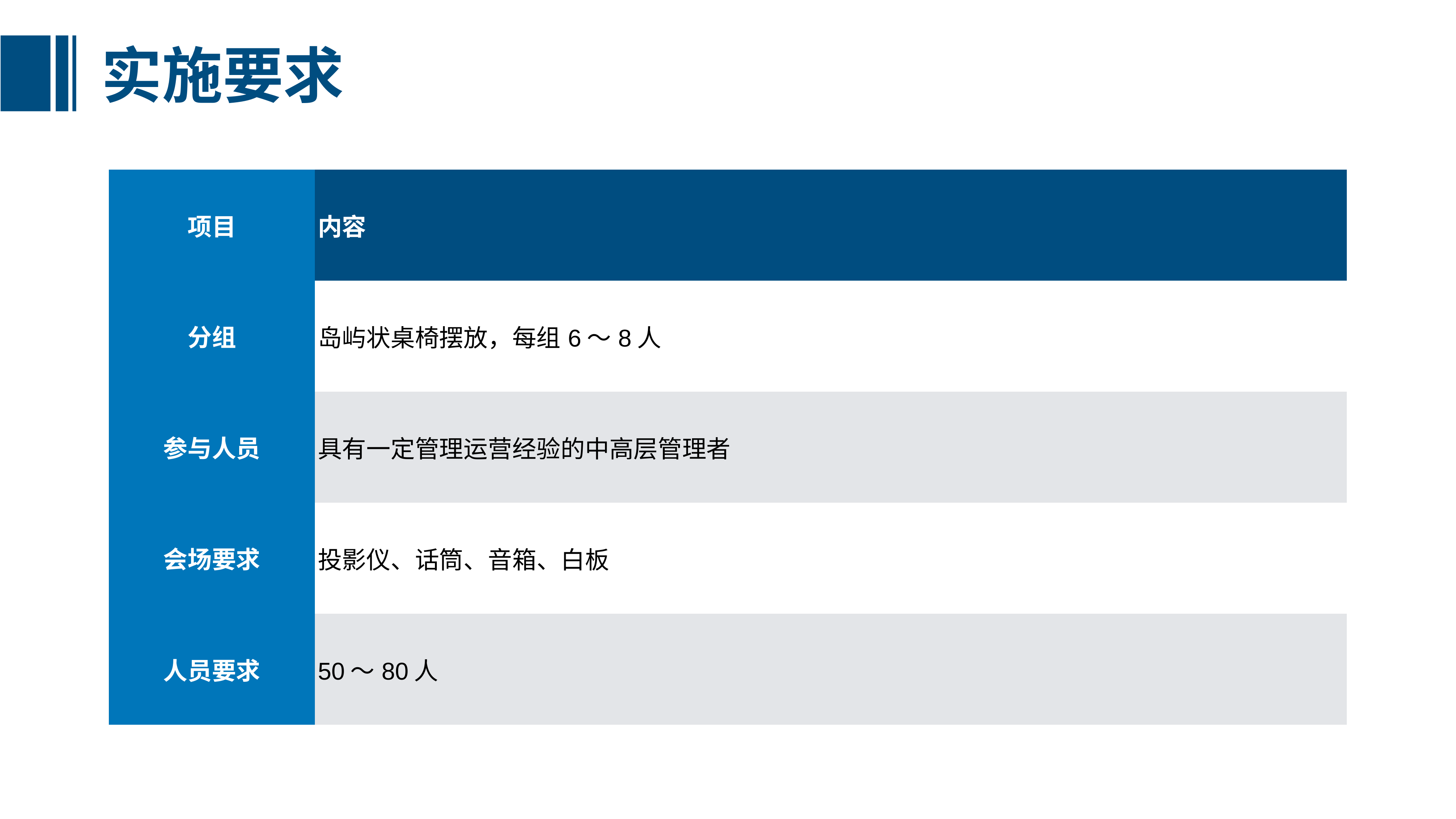

实施要求

| 项目 | 内容 |
| --- | --- |
| 分组 | 岛屿状桌椅摆放，每组6～8人 |
| 参与人员 | 具有一定管理运营经验的中高层管理者 |
| 会场要求 | 投影仪、话筒、音箱、白板 |
| 人员要求 | 50～80人 |